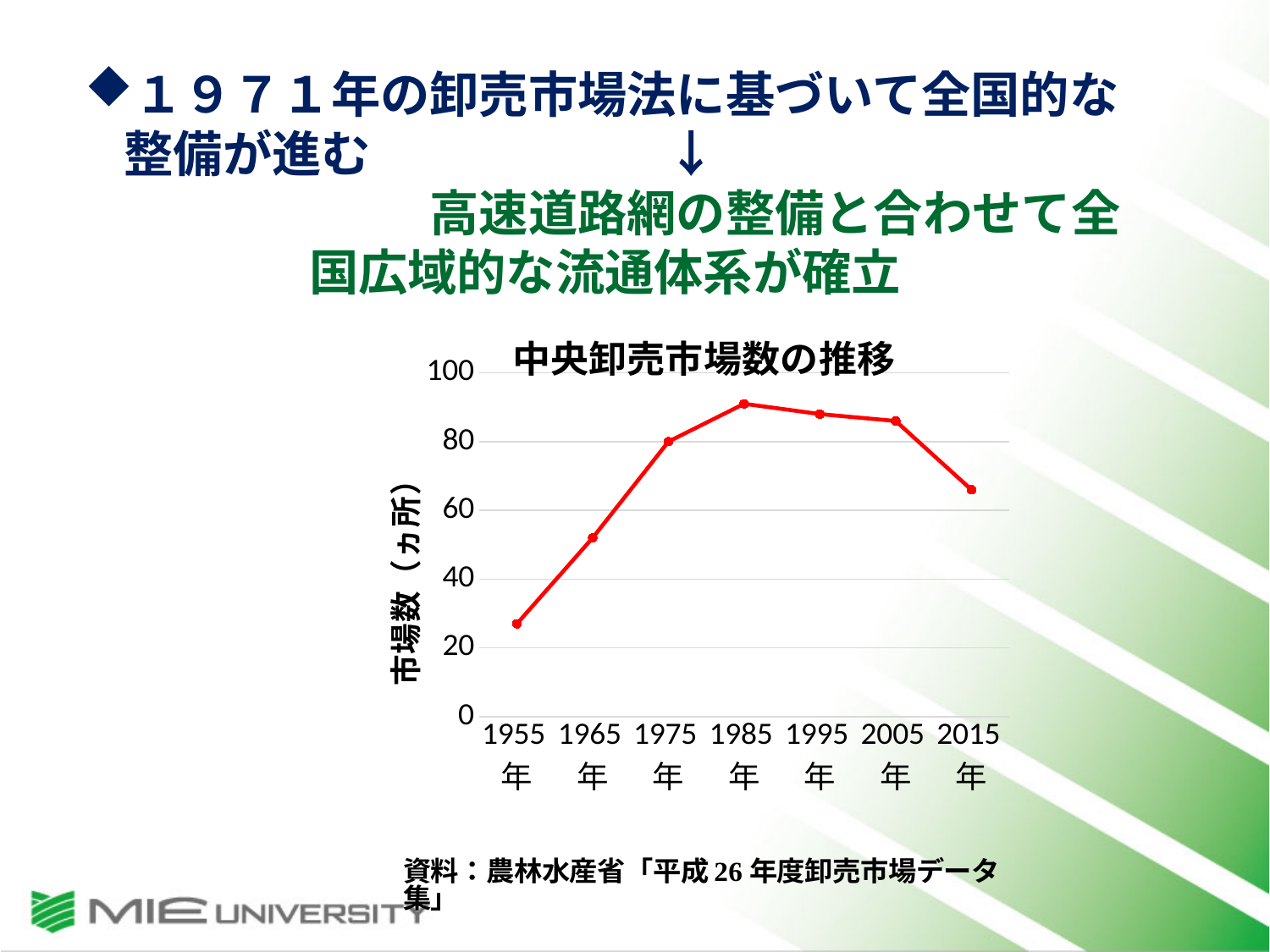

１９７１年の卸売市場法に基づいて全国的な整備が進む　　　　　　↓
　　　　　　　高速道路網の整備と合わせて全国広域的な流通体系が確立

### Chart: 中央卸売市場数の推移

| Category | 市場数 |
|---|---|
| 1955年 | 27.0 |
| 1965年 | 52.0 |
| 1975年 | 80.0 |
| 1985年 | 91.0 |
| 1995年 | 88.0 |
| 2005年 | 86.0 |
| 2015年 | 66.0 |